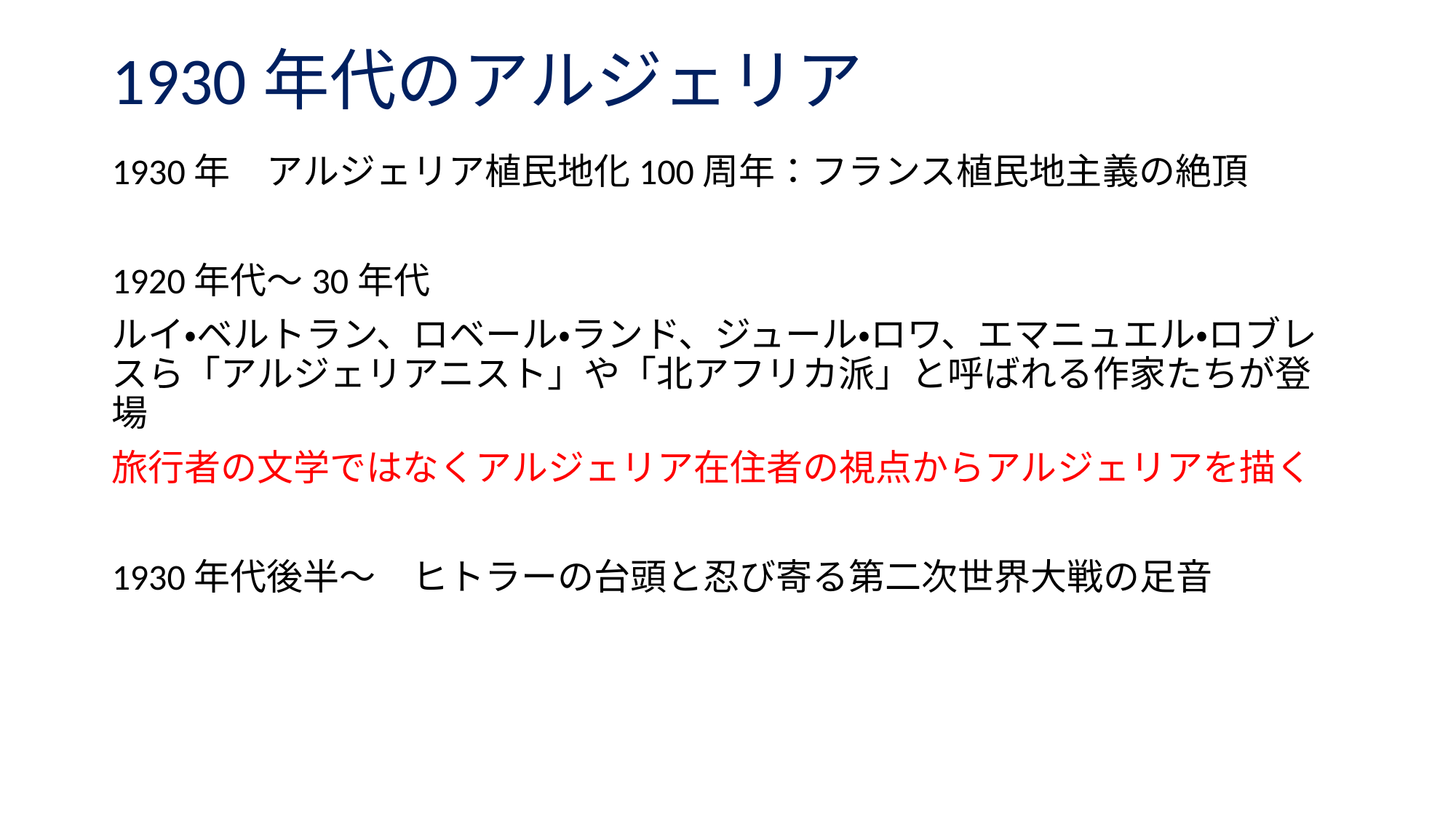

# 1930年代のアルジェリア
1930年　アルジェリア植民地化100周年：フランス植民地主義の絶頂

1920年代～30年代
ルイ・ベルトラン、ロベール・ランド、ジュール・ロワ、エマニュエル・ロブレスら「アルジェリアニスト」や「北アフリカ派」と呼ばれる作家たちが登場
旅行者の文学ではなくアルジェリア在住者の視点からアルジェリアを描く

1930年代後半～　ヒトラーの台頭と忍び寄る第二次世界大戦の足音